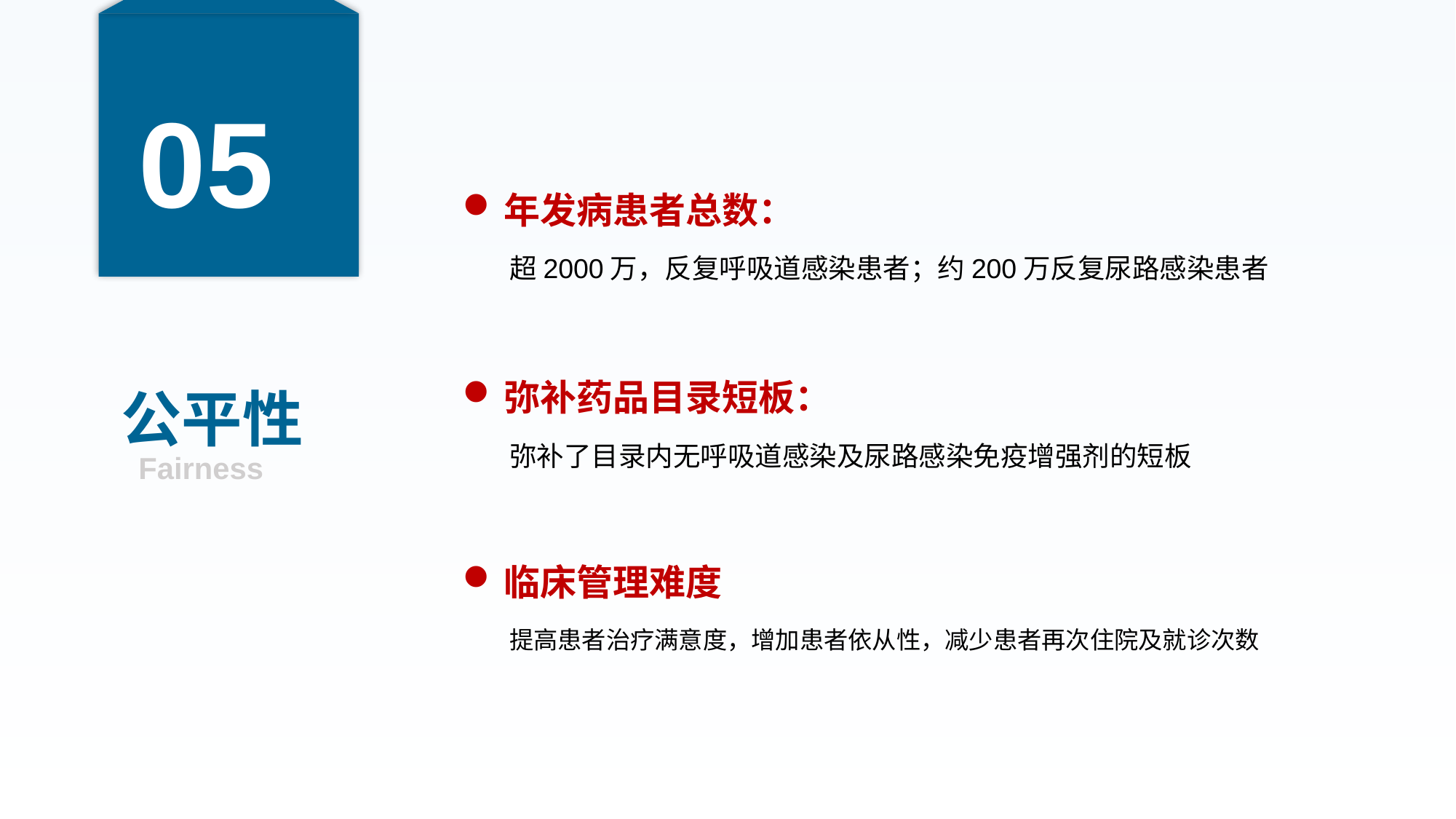

05
年发病患者总数：
超2000万，反复呼吸道感染患者；约200万反复尿路感染患者
公平性
弥补药品目录短板：
弥补了目录内无呼吸道感染及尿路感染免疫增强剂的短板
Fairness
临床管理难度
提高患者治疗满意度，增加患者依从性，减少患者再次住院及就诊次数